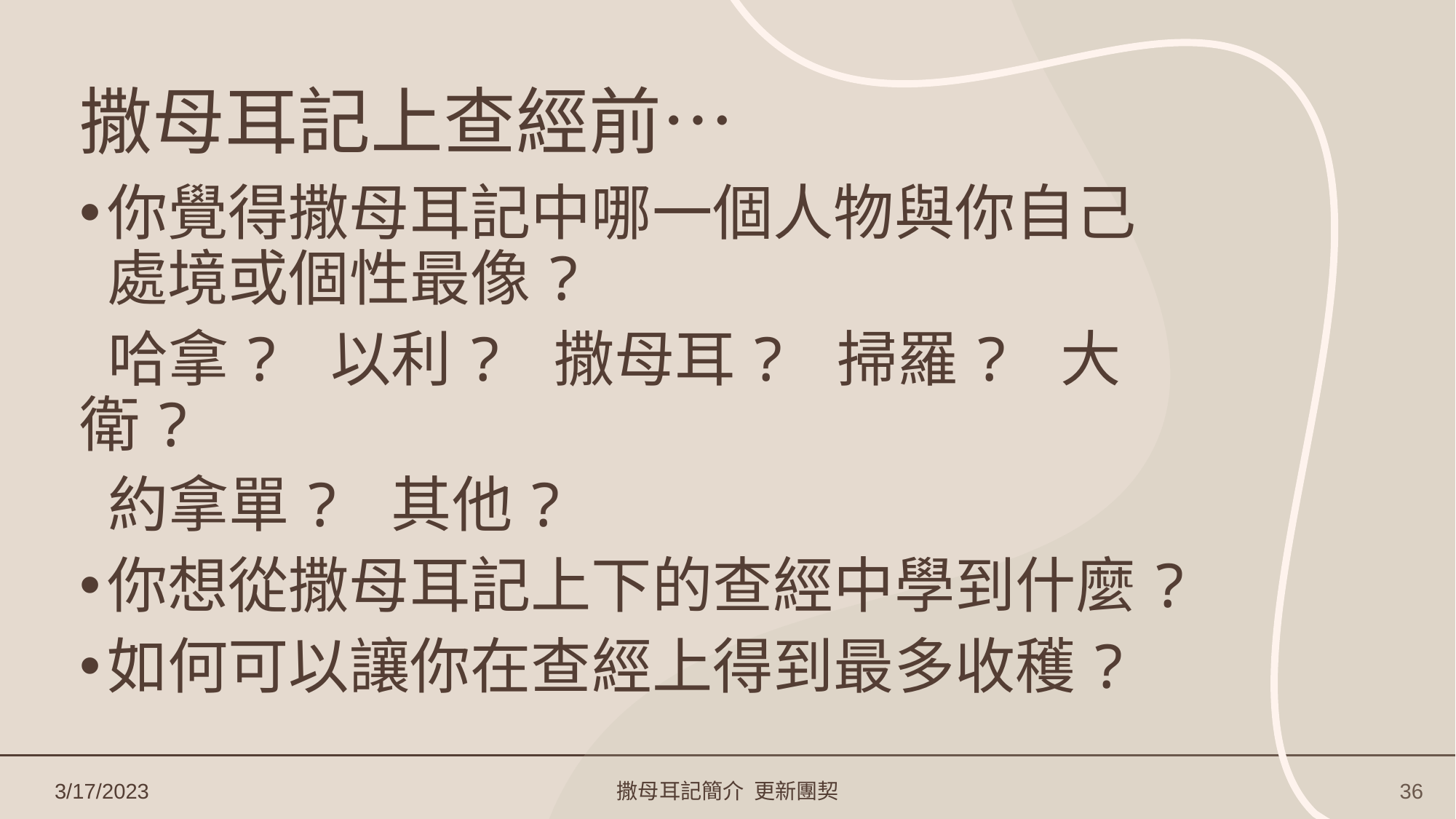

# 撒母耳記上查經前…
你覺得撒母耳記中哪一個人物與你自己處境或個性最像?
 哈拿? 以利? 撒母耳? 掃羅? 大衛?
 約拿單? 其他?
你想從撒母耳記上下的查經中學到什麼?
如何可以讓你在查經上得到最多收穫?
3/17/2023
撒母耳記簡介  更新團契
36